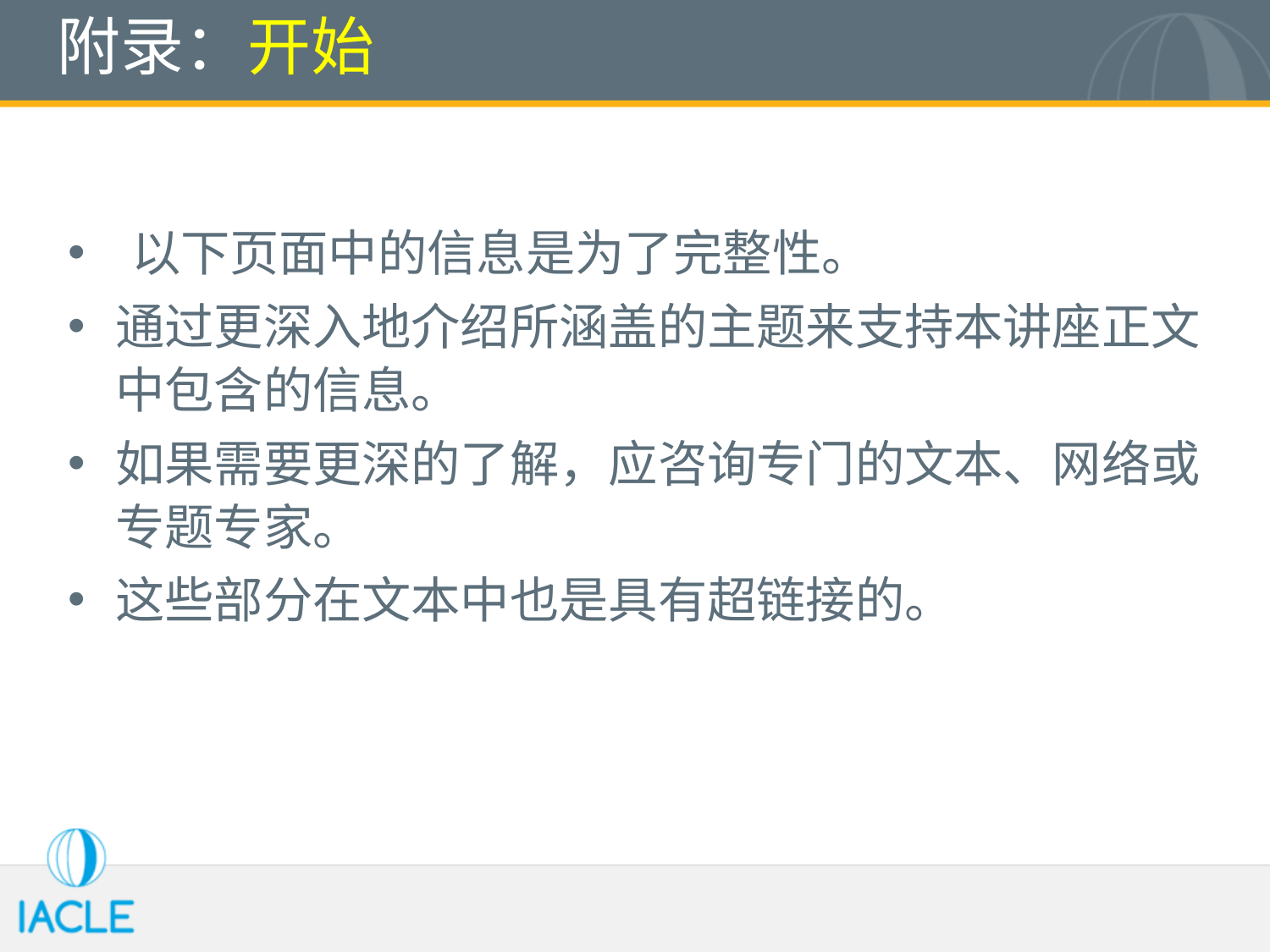

# 附录：开始
以下页面中的信息是为了完整性。
通过更深入地介绍所涵盖的主题来支持本讲座正文中包含的信息。
如果需要更深的了解，应咨询专门的文本、网络或专题专家。
这些部分在文本中也是具有超链接的。